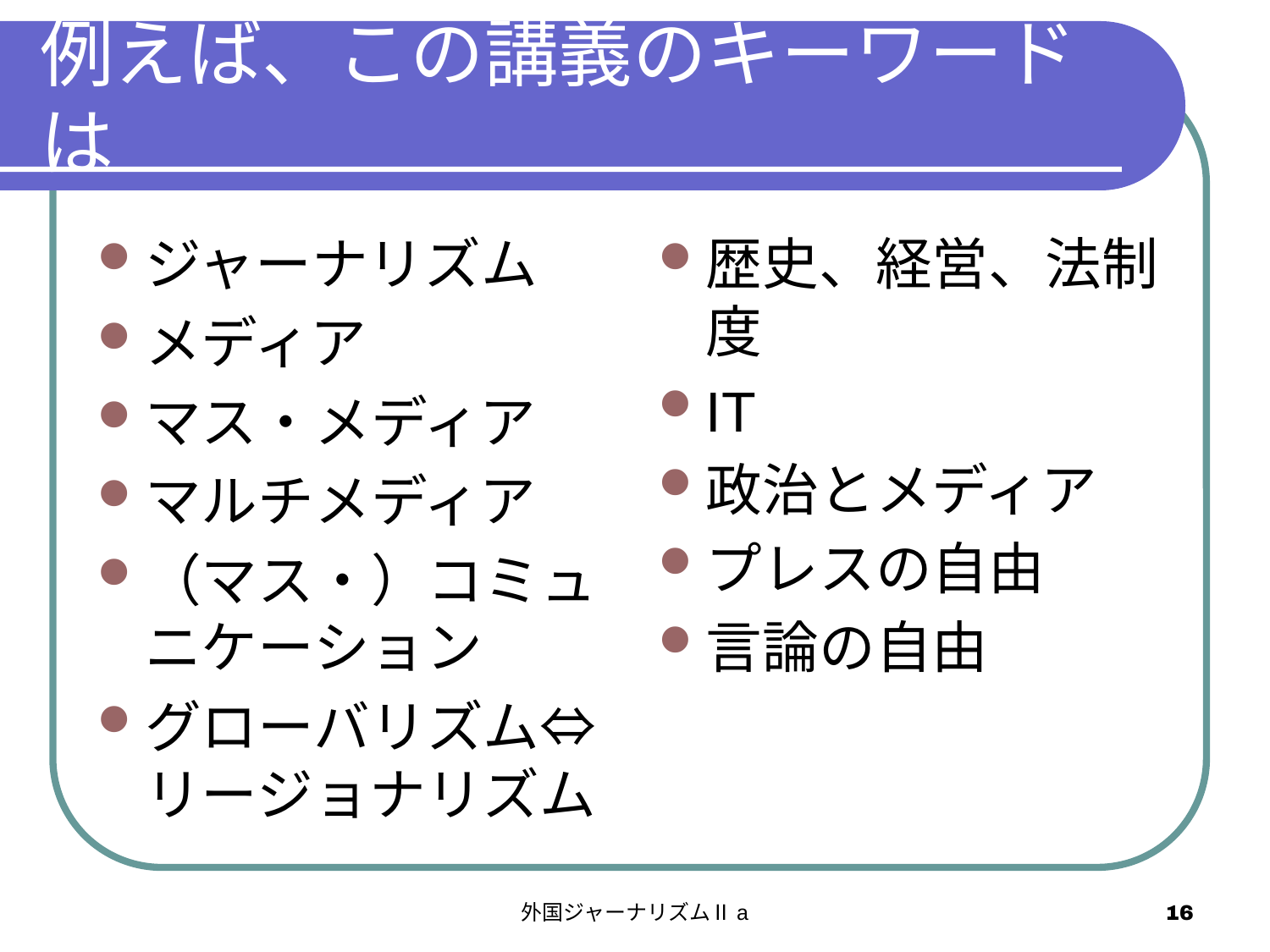

# 例えば、この講義のキーワードは
ジャーナリズム
メディア
マス・メディア
マルチメディア
（マス・）コミュニケーション
グローバリズム⇔リージョナリズム

歴史、経営、法制度
IT
政治とメディア
プレスの自由
言論の自由

外国ジャーナリズムⅡa
16